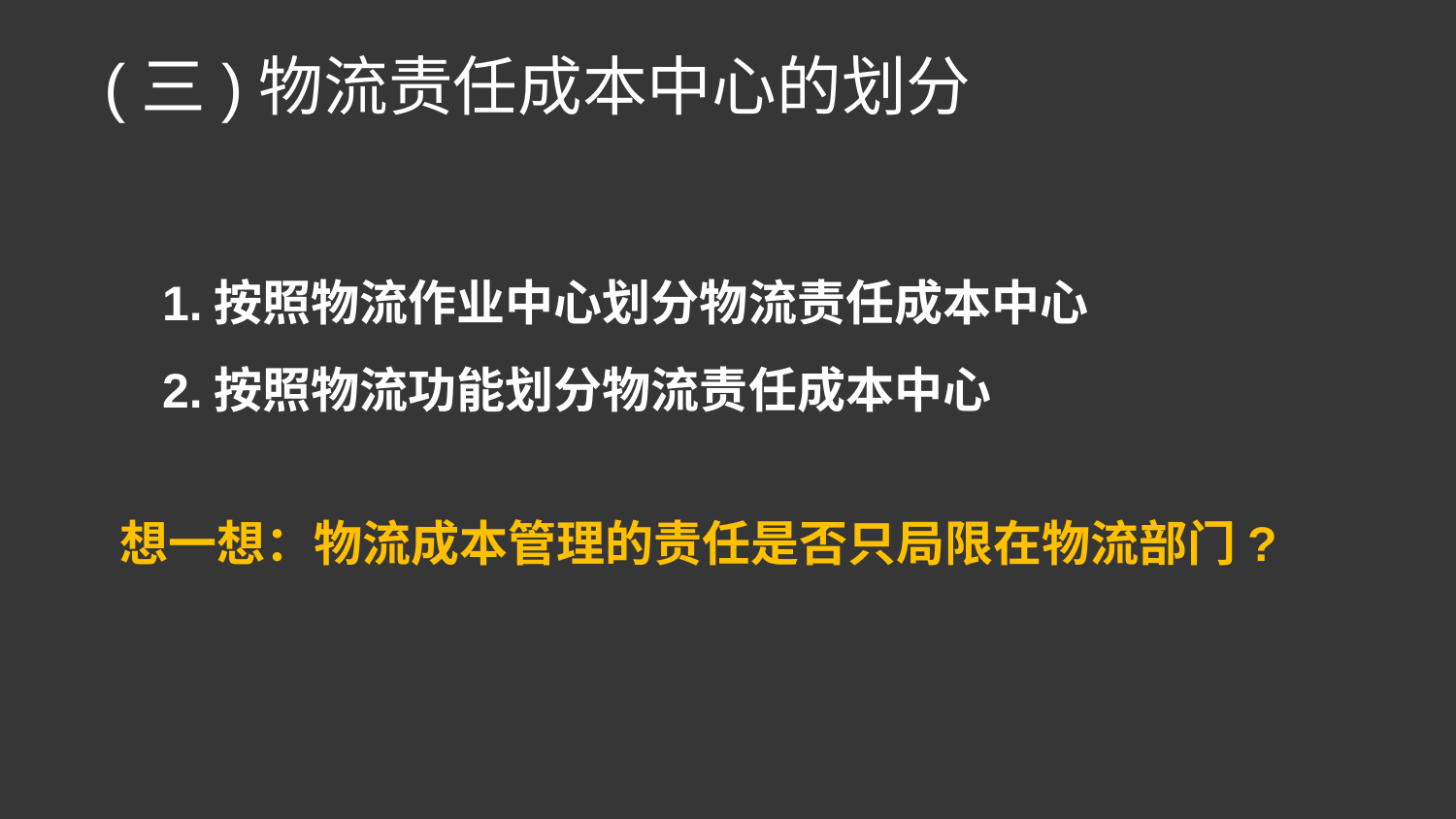

(三)物流责任成本中心的划分
1.按照物流作业中心划分物流责任成本中心
2.按照物流功能划分物流责任成本中心
想一想：物流成本管理的责任是否只局限在物流部门?